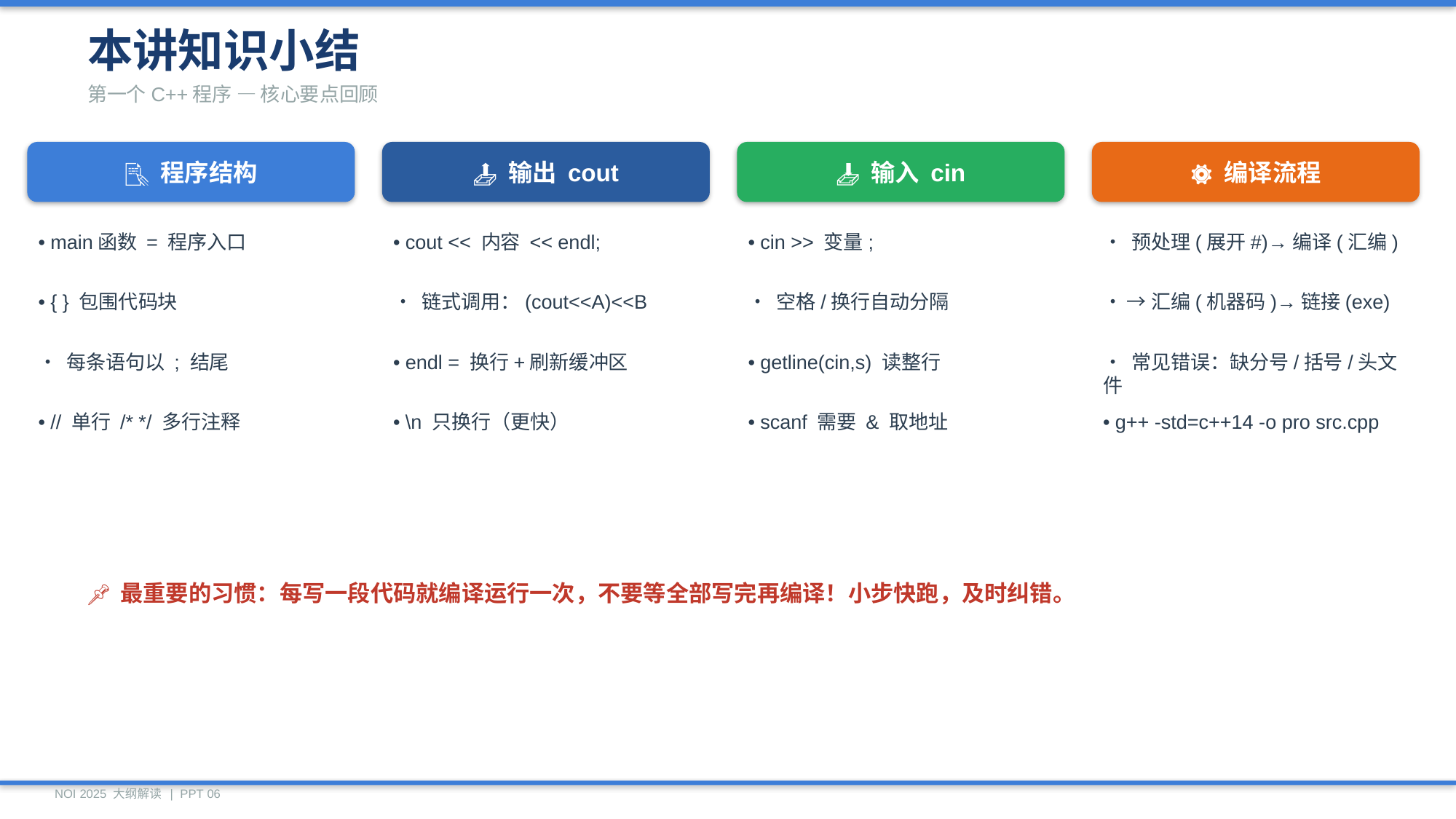

本讲知识小结
第一个C++程序 — 核心要点回顾
📝 程序结构
📤 输出 cout
📥 输入 cin
⚙️ 编译流程
• main函数 = 程序入口
• cout << 内容 << endl;
• cin >> 变量;
• 预处理(展开#)→编译(汇编)
• { } 包围代码块
• 链式调用：(cout<<A)<<B
• 空格/换行自动分隔
• →汇编(机器码)→链接(exe)
• 每条语句以 ; 结尾
• endl = 换行+刷新缓冲区
• getline(cin,s) 读整行
• 常见错误：缺分号/括号/头文件
• // 单行 /* */ 多行注释
• \n 只换行（更快）
• scanf 需要 & 取地址
• g++ -std=c++14 -o pro src.cpp
📌 最重要的习惯：每写一段代码就编译运行一次，不要等全部写完再编译！小步快跑，及时纠错。

NOI 2025 大纲解读  |  PPT 06